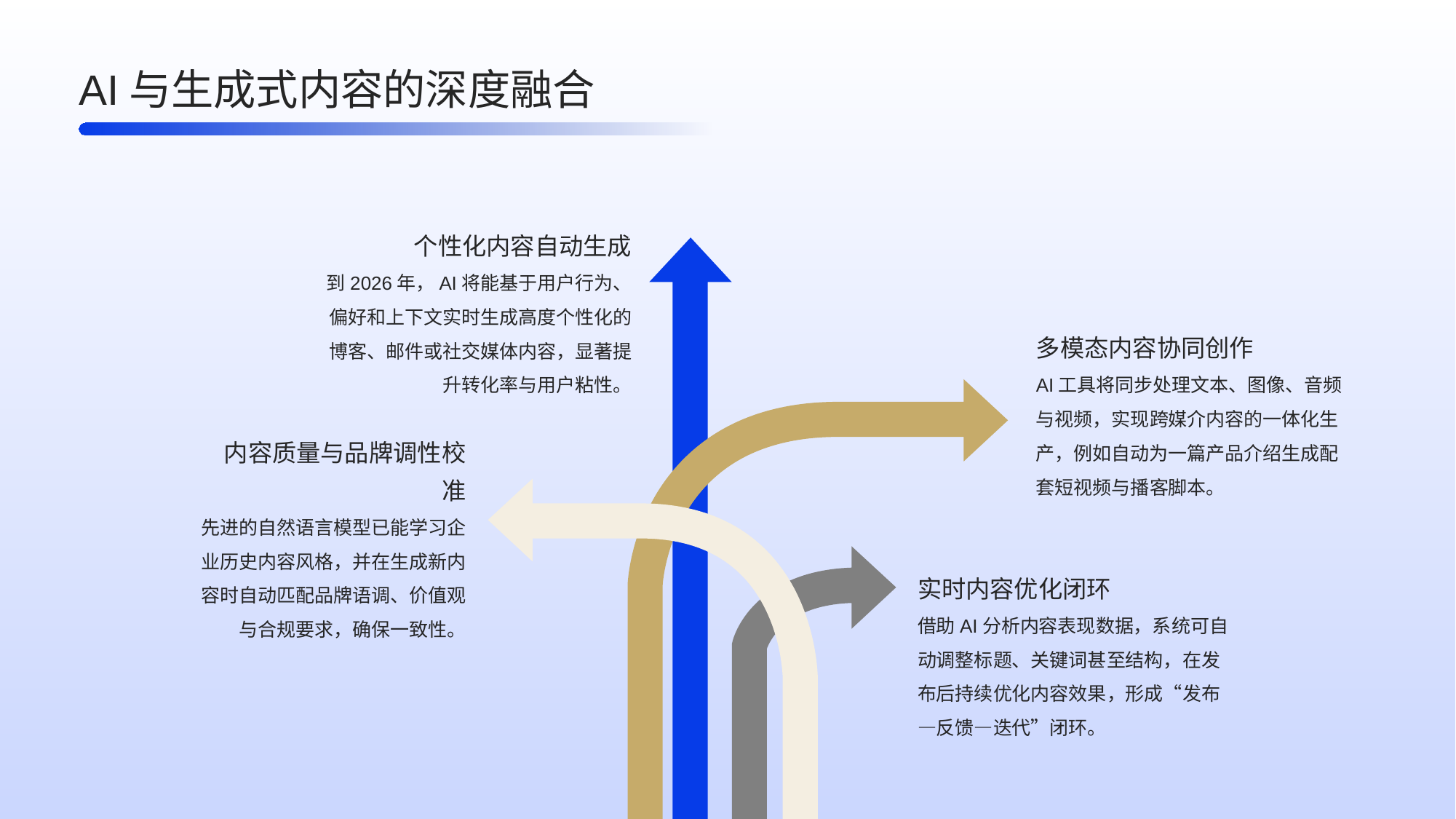

AI与生成式内容的深度融合

个性化内容自动生成

到2026年，AI将能基于用户行为、偏好和上下文实时生成高度个性化的博客、邮件或社交媒体内容，显著提升转化率与用户粘性。
多模态内容协同创作
AI工具将同步处理文本、图像、音频与视频，实现跨媒介内容的一体化生产，例如自动为一篇产品介绍生成配套短视频与播客脚本。

内容质量与品牌调性校准

先进的自然语言模型已能学习企业历史内容风格，并在生成新内容时自动匹配品牌语调、价值观与合规要求，确保一致性。
实时内容优化闭环

借助AI分析内容表现数据，系统可自动调整标题、关键词甚至结构，在发布后持续优化内容效果，形成“发布—反馈—迭代”闭环。